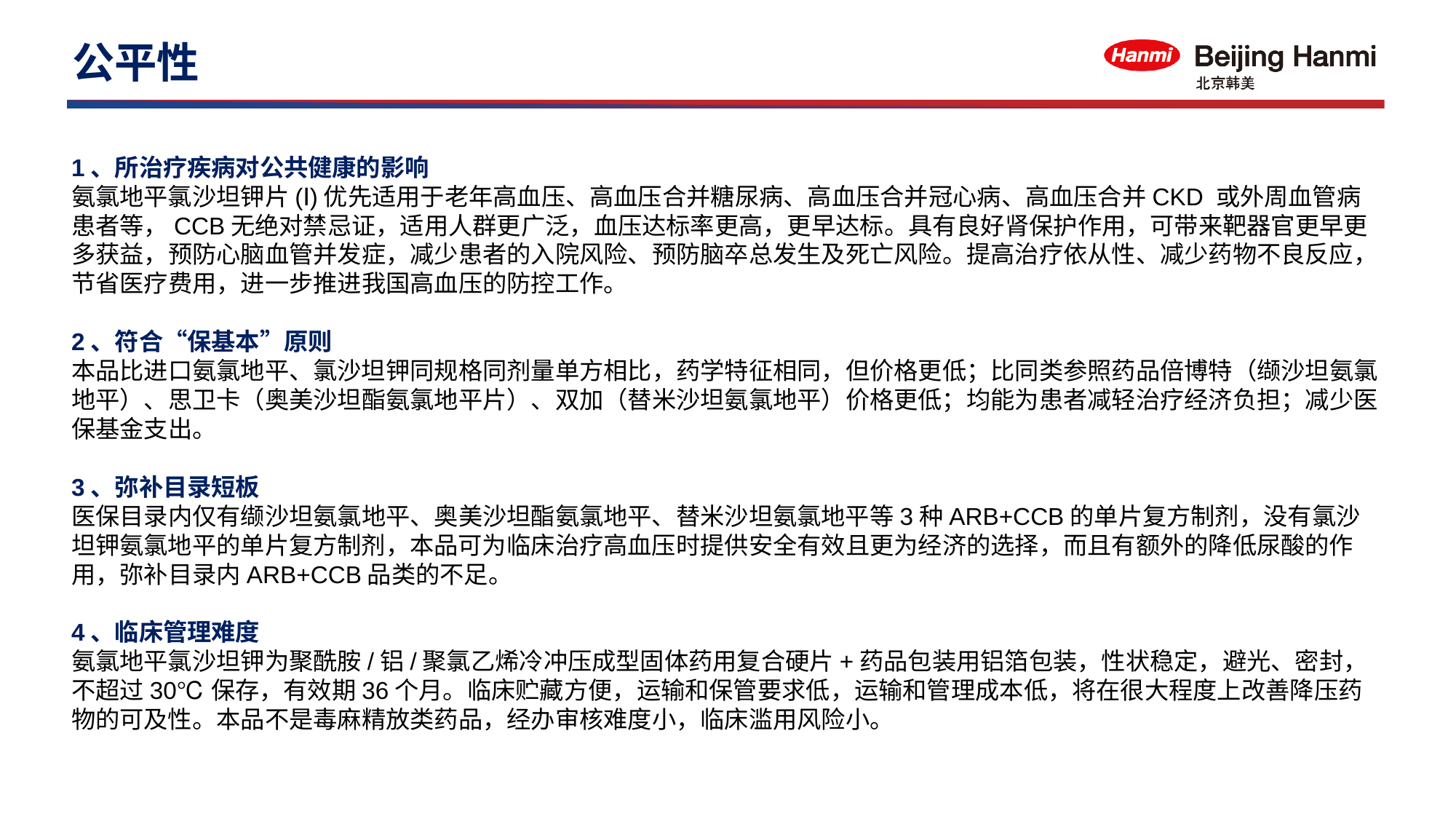

公平性
1、所治疗疾病对公共健康的影响
氨氯地平氯沙坦钾片(Ⅰ)优先适用于老年高血压、高血压合并糖尿病、高血压合并冠心病、高血压合并CKD 或外周血管病患者等，CCB无绝对禁忌证，适用人群更广泛，血压达标率更高，更早达标。具有良好肾保护作用，可带来靶器官更早更多获益，预防心脑血管并发症，减少患者的入院风险、预防脑卒总发生及死亡风险。提高治疗依从性、减少药物不良反应，节省医疗费用，进一步推进我国高血压的防控工作。

2、符合“保基本”原则
本品比进口氨氯地平、氯沙坦钾同规格同剂量单方相比，药学特征相同，但价格更低；比同类参照药品倍博特（缬沙坦氨氯地平）、思卫卡（奥美沙坦酯氨氯地平片）、双加（替米沙坦氨氯地平）价格更低；均能为患者减轻治疗经济负担；减少医保基金支出。

3、弥补目录短板
医保目录内仅有缬沙坦氨氯地平、奥美沙坦酯氨氯地平、替米沙坦氨氯地平等3种ARB+CCB的单片复方制剂，没有氯沙坦钾氨氯地平的单片复方制剂，本品可为临床治疗高血压时提供安全有效且更为经济的选择，而且有额外的降低尿酸的作用，弥补目录内ARB+CCB品类的不足。

4、临床管理难度
氨氯地平氯沙坦钾为聚酰胺/铝/聚氯乙烯冷冲压成型固体药用复合硬片+药品包装用铝箔包装，性状稳定，避光、密封，不超过30℃保存，有效期36个月。临床贮藏方便，运输和保管要求低，运输和管理成本低，将在很大程度上改善降压药物的可及性。本品不是毒麻精放类药品，经办审核难度小，临床滥用风险小。